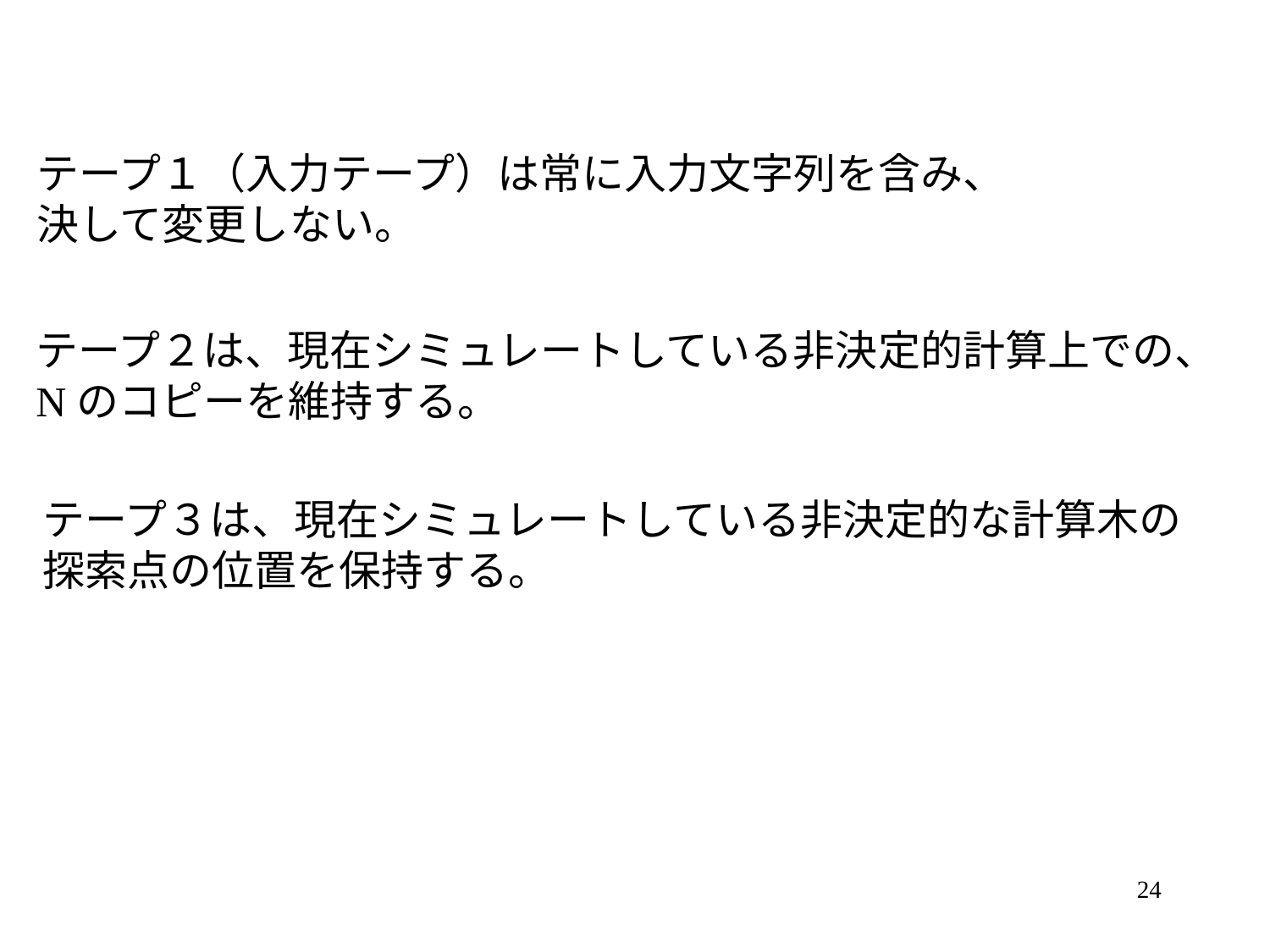

テープ１（入力テープ）は常に入力文字列を含み、
決して変更しない。
テープ２は、現在シミュレートしている非決定的計算上での、
Nのコピーを維持する。
テープ３は、現在シミュレートしている非決定的な計算木の
探索点の位置を保持する。
24